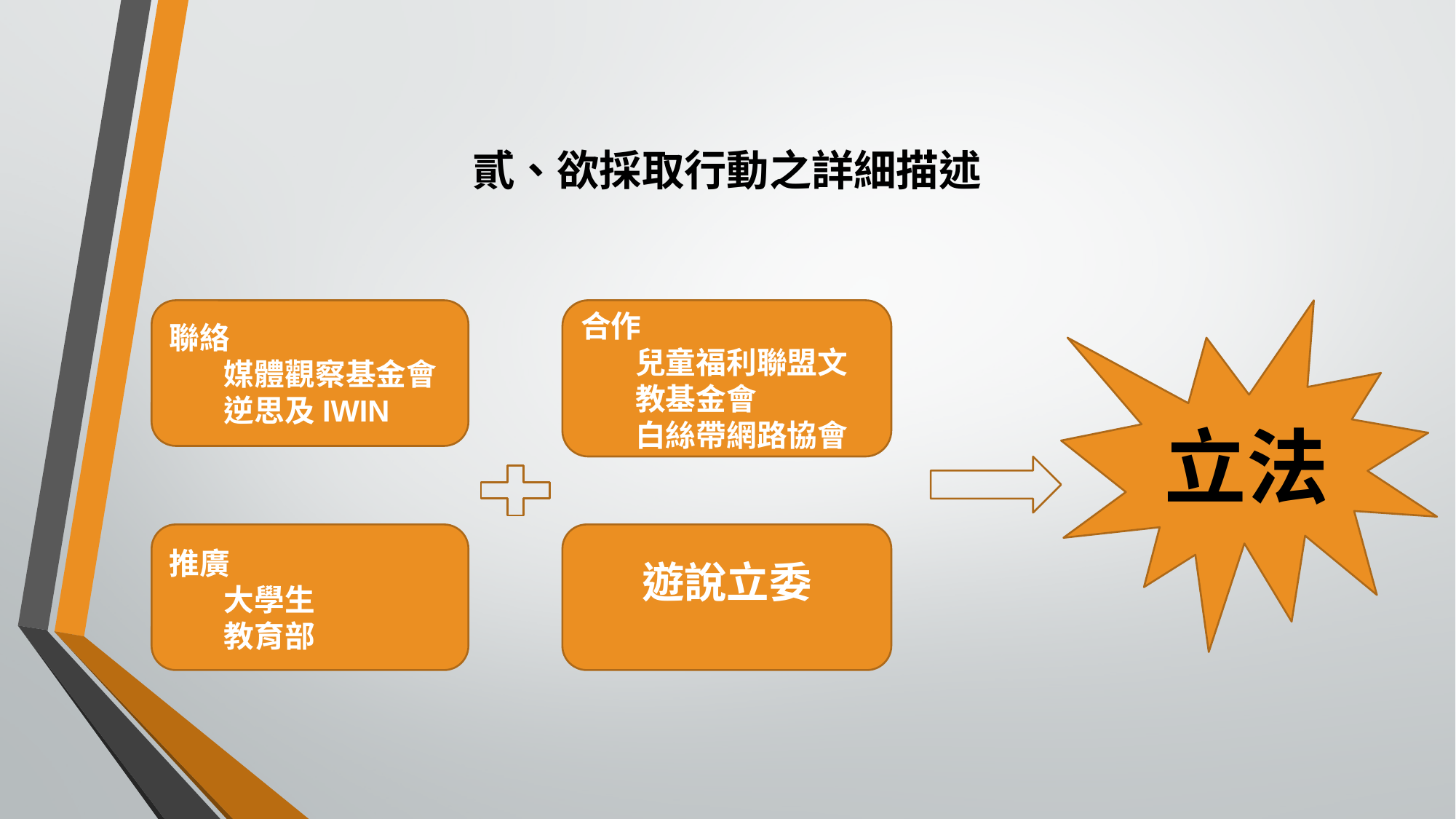

貳、欲採取行動之詳細描述
聯絡
媒體觀察基金會逆思及IWIN

合作
兒童福利聯盟文教基金會
白絲帶網路協會

立法

推廣
大學生
教育部

遊說立委